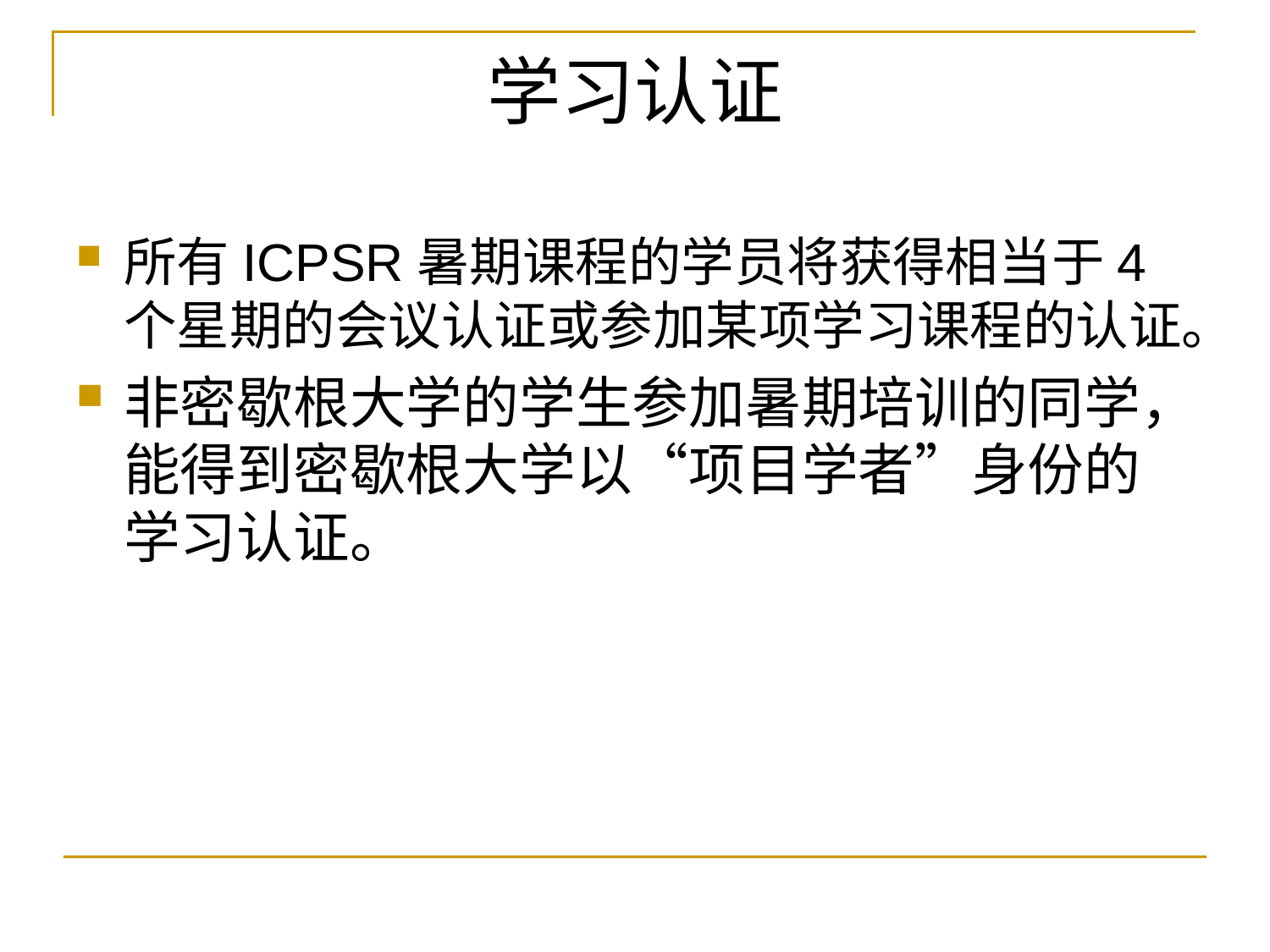

# 学习认证
所有ICPSR暑期课程的学员将获得相当于4个星期的会议认证或参加某项学习课程的认证。
非密歇根大学的学生参加暑期培训的同学，能得到密歇根大学以“项目学者”身份的学习认证。